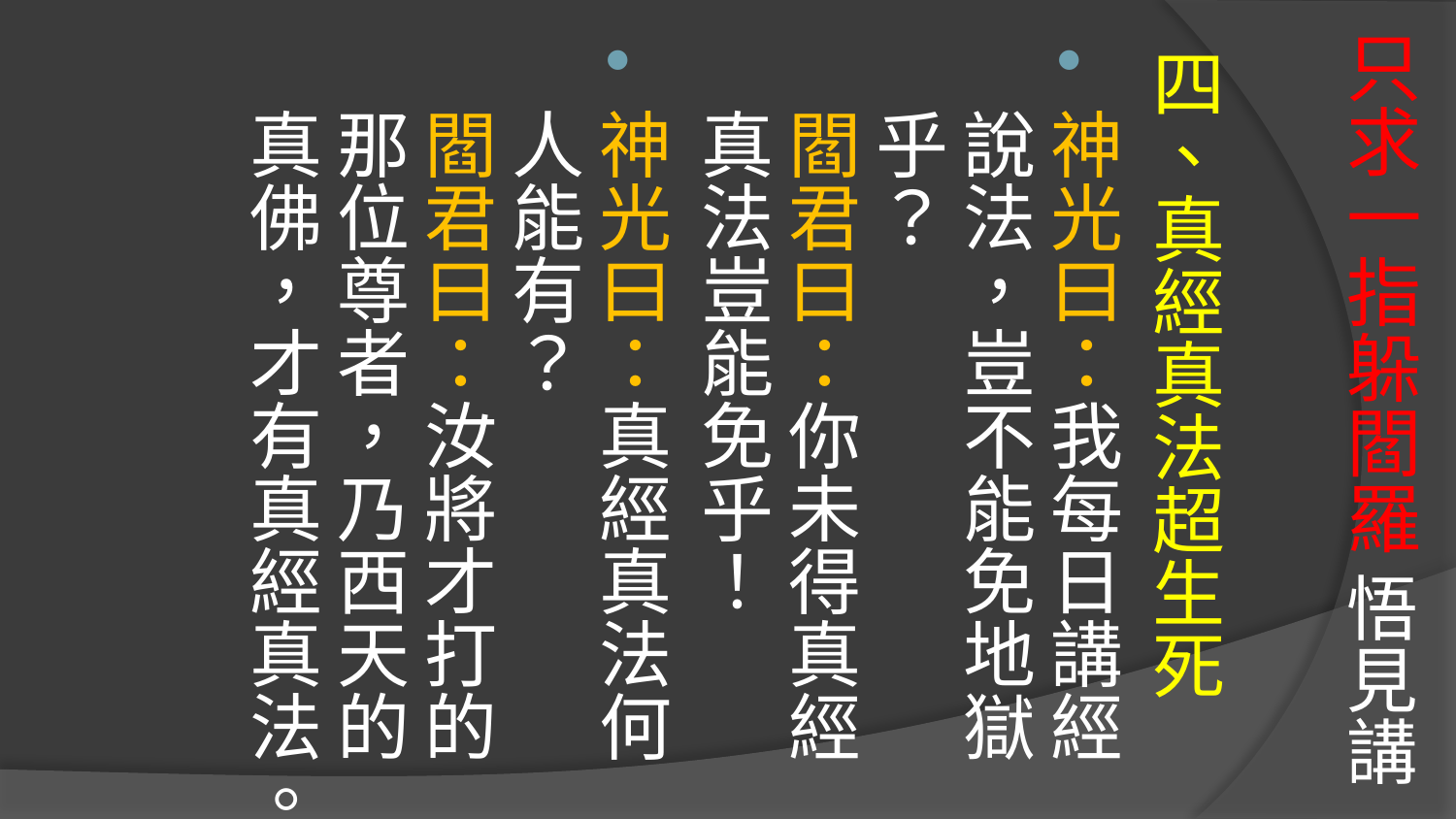

# 只求一指躲閻羅 悟見講
四、真經真法超生死
神光曰：我每日講經說法，豈不能免地獄乎？
閻君曰：你未得真經真法豈能免乎！
神光曰：真經真法何人能有？
閻君曰：汝將才打的那位尊者，乃西天的真佛，才有真經真法。